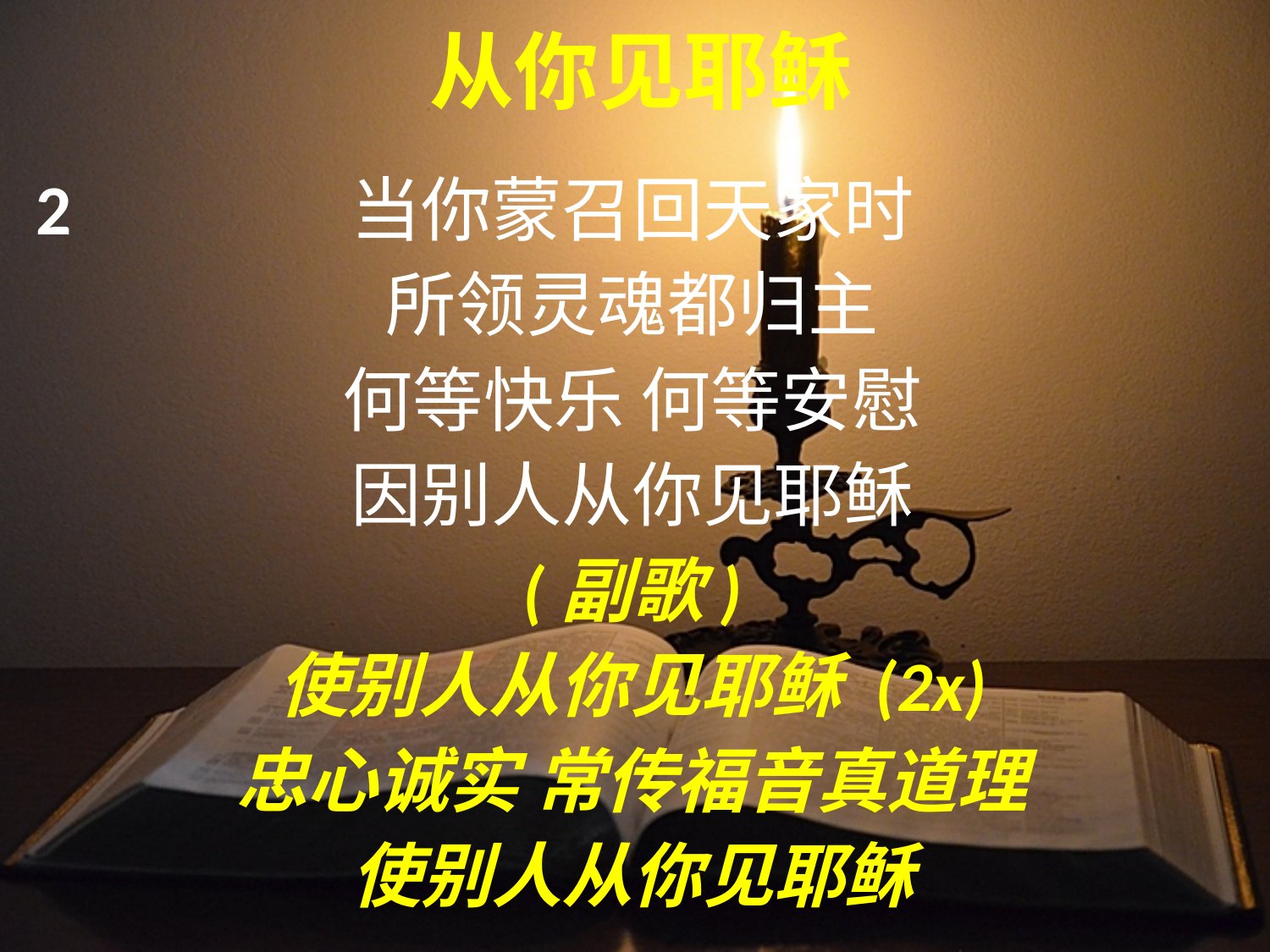

从你见耶稣
2
当你蒙召回天家时
所领灵魂都归主
何等快乐 何等安慰
因别人从你见耶稣
(副歌)
使别人从你见耶稣 (2x)
忠心诚实 常传福音真道理
使别人从你见耶稣